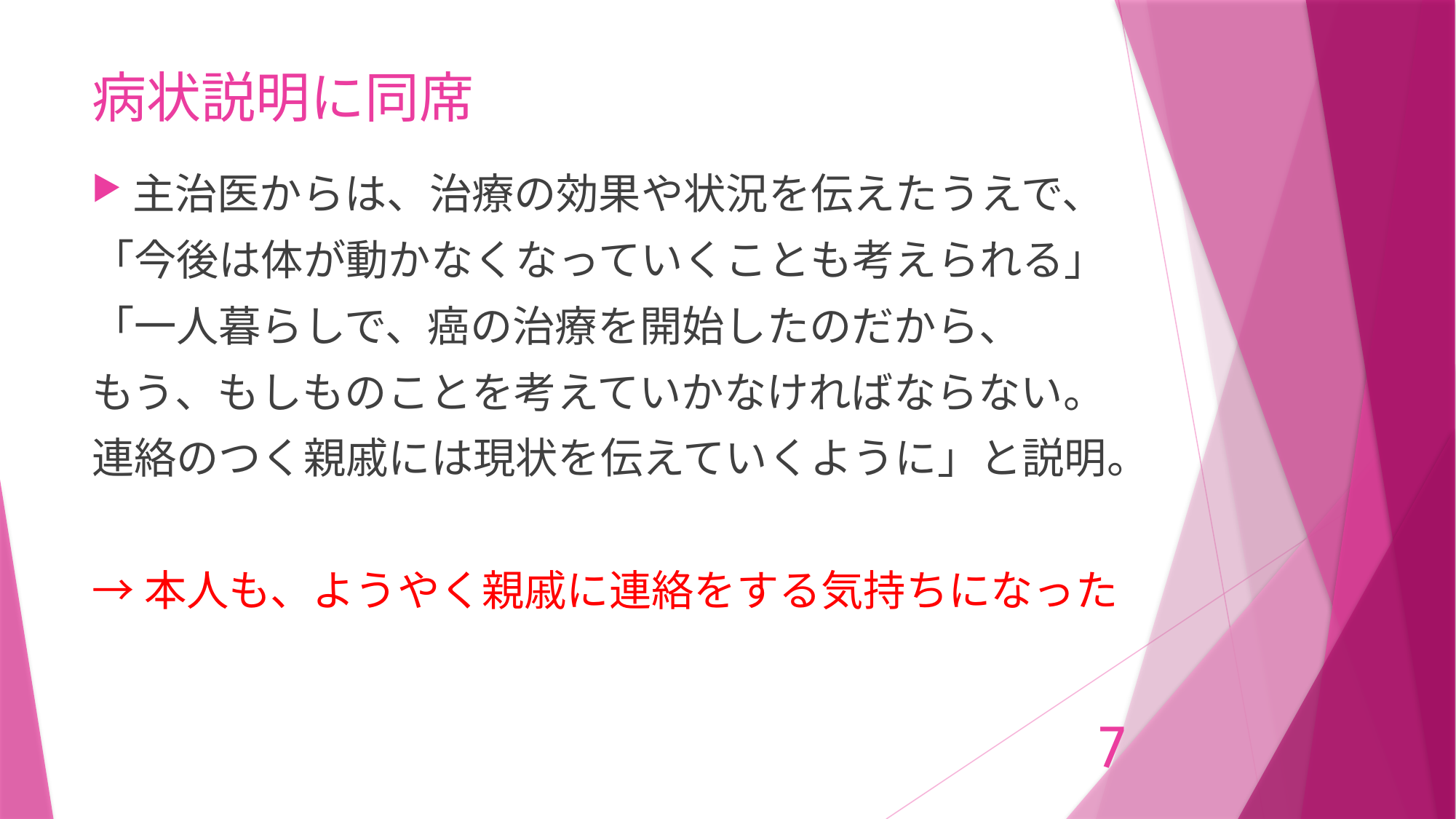

# 病状説明に同席
主治医からは、治療の効果や状況を伝えたうえで、
「今後は体が動かなくなっていくことも考えられる」
「一人暮らしで、癌の治療を開始したのだから、
もう、もしものことを考えていかなければならない。
連絡のつく親戚には現状を伝えていくように」と説明。

→本人も、ようやく親戚に連絡をする気持ちになった

7